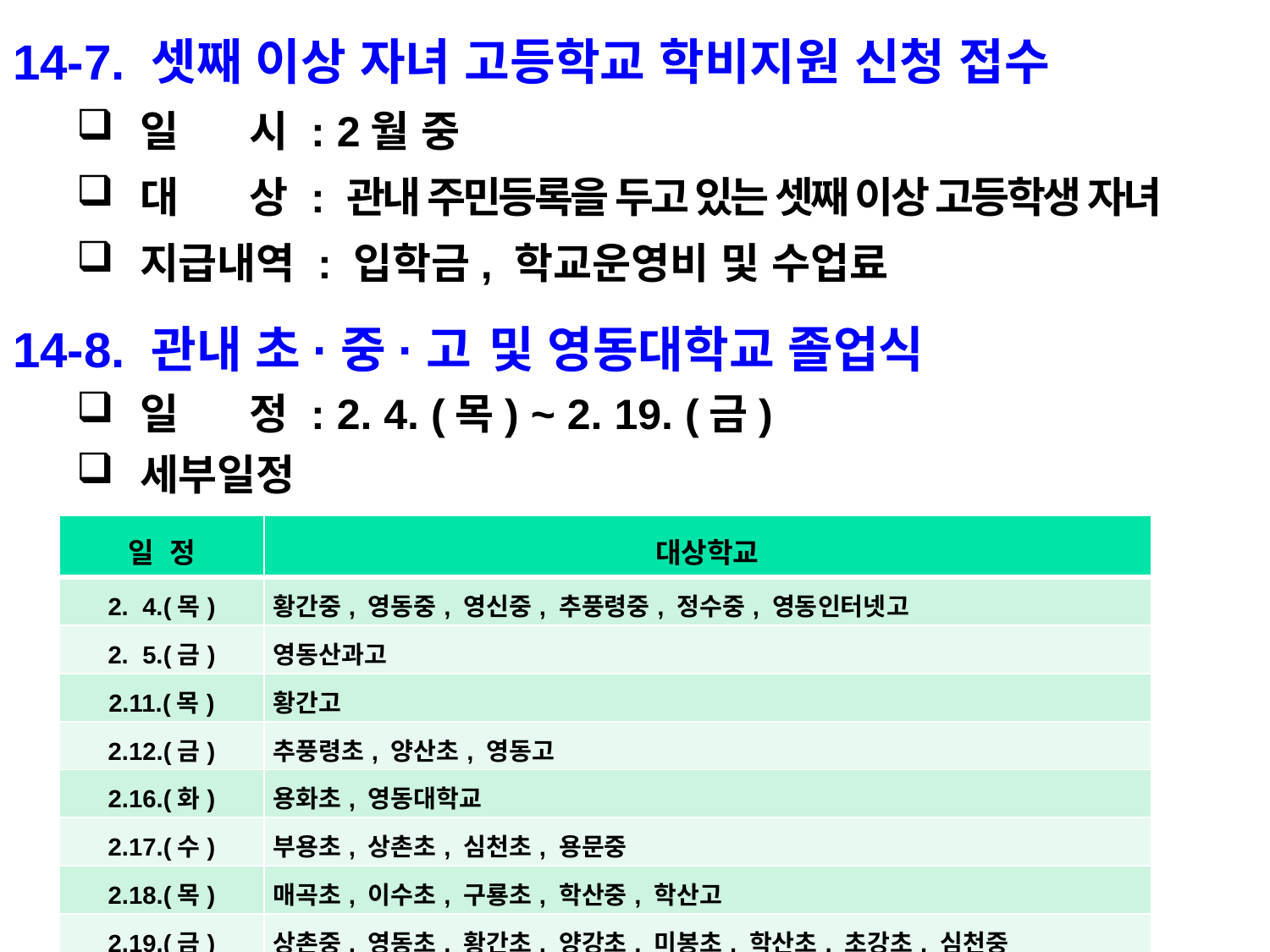

14-7. 셋째 이상 자녀 고등학교 학비지원 신청 접수
일      시 : 2월 중
대      상 : 관내 주민등록을 두고 있는 셋째 이상 고등학생 자녀
지급내역 : 입학금, 학교운영비 및 수업료

14-8. 관내 초·중·고  및 영동대학교 졸업식
일      정 : 2. 4. (목) ~ 2. 19. (금)
세부일정

| 일 정 | 대상학교 |
| --- | --- |
| 2. 4.(목) | 황간중, 영동중, 영신중, 추풍령중, 정수중, 영동인터넷고 |
| 2. 5.(금) | 영동산과고 |
| 2.11.(목) | 황간고 |
| 2.12.(금) | 추풍령초, 양산초, 영동고 |
| 2.16.(화) | 용화초, 영동대학교 |
| 2.17.(수) | 부용초, 상촌초, 심천초, 용문중 |
| 2.18.(목) | 매곡초, 이수초, 구룡초, 학산중, 학산고 |
| 2.19.(금) | 상촌중, 영동초, 황간초, 양강초, 미봉초, 학산초, 초강초, 심천중 |